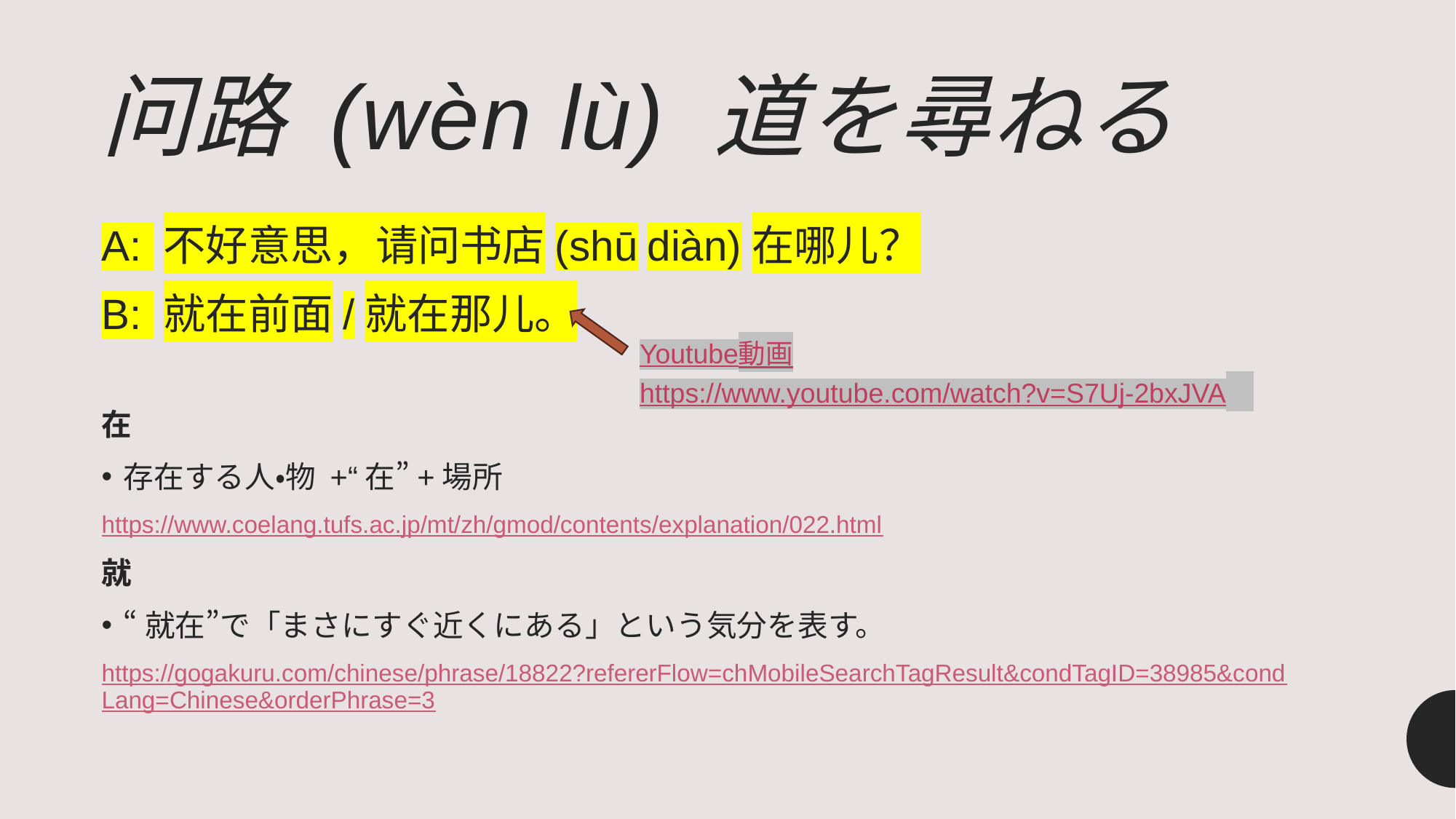

# 问路 (wèn lù) 道を尋ねる
A: 不好意思，请问书店(shū	diàn)在哪儿？
B: 就在前面/就在那儿。

在
存在する人・物 +“在”+場所
https://www.coelang.tufs.ac.jp/mt/zh/gmod/contents/explanation/022.html
就
“就在”で「まさにすぐ近くにある」という気分を表す。
https://gogakuru.com/chinese/phrase/18822?refererFlow=chMobileSearchTagResult&condTagID=38985&condLang=Chinese&orderPhrase=3

Youtube動画
https://www.youtube.com/watch?v=S7Uj-2bxJVA